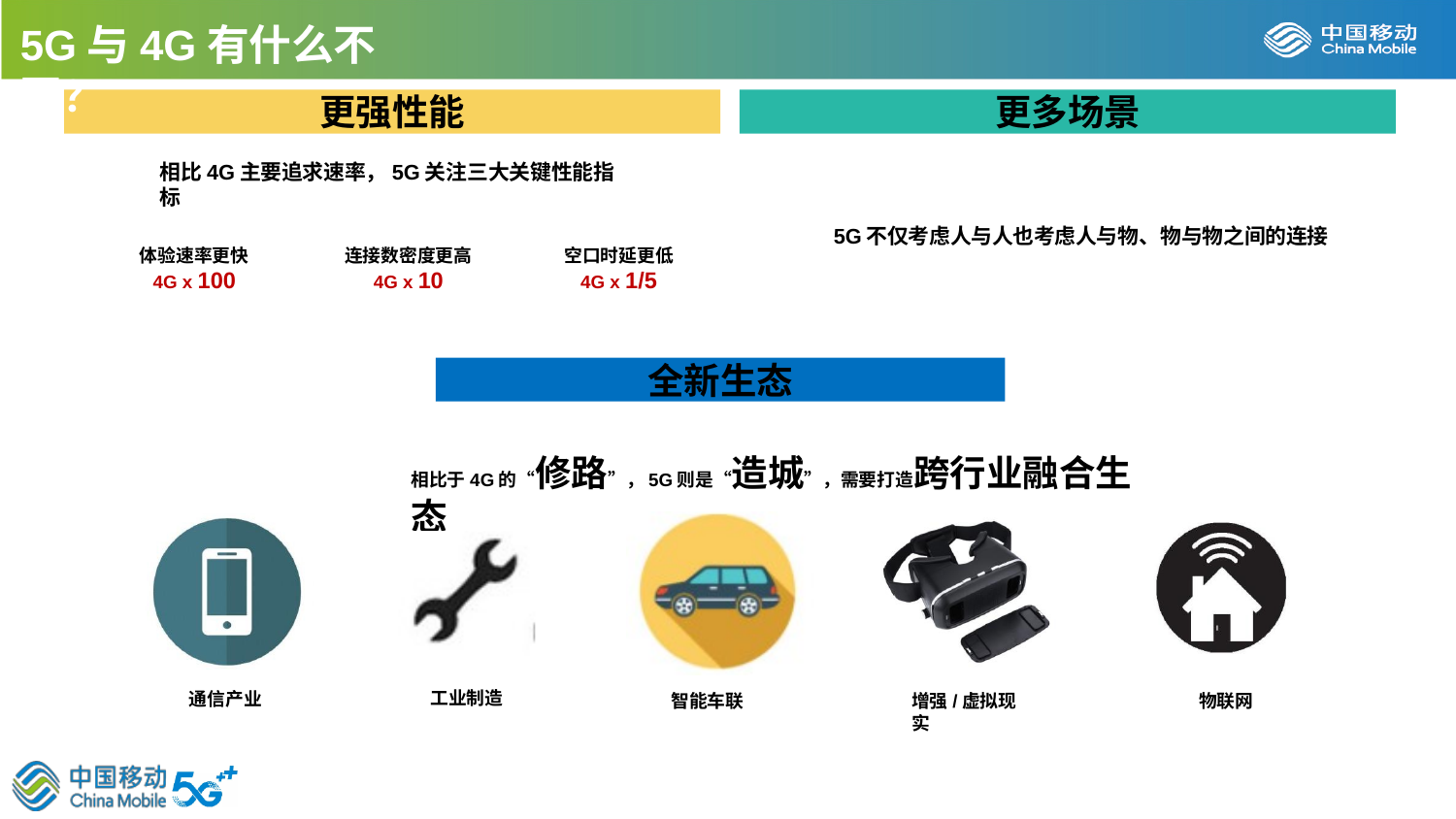

5G与4G有什么不同？
更强性能
更多场景
相比4G主要追求速率，5G关注三大关键性能指标
5G不仅考虑人与人也考虑人与物、物与物之间的连接
体验速率更快
4G x 100
连接数密度更高
4G x 10
空口时延更低
4G x 1/5
全新生态
相比于4G的“修路”，5G则是“造城”，需要打造跨行业融合生态

工业制造
通信产业
智能车联
增强/虚拟现实
物联网